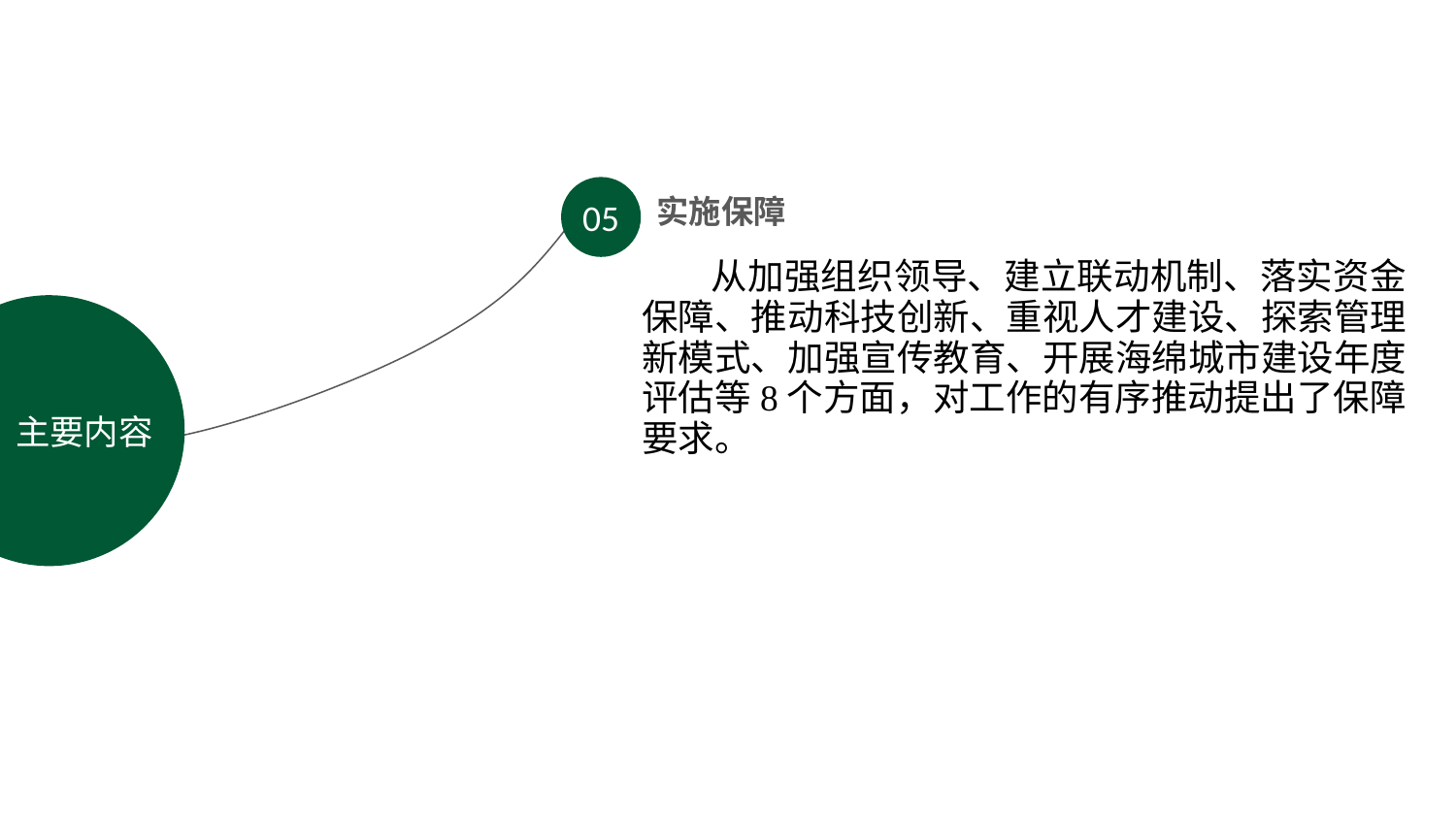

05
实施保障

            从加强组织领导、建立联动机制、落实资金保障、推动科技创新、重视人才建设、探索管理新模式、加强宣传教育、开展海绵城市建设年度评估等8个方面，对工作的有序推动提出了保障要求。
主要内容